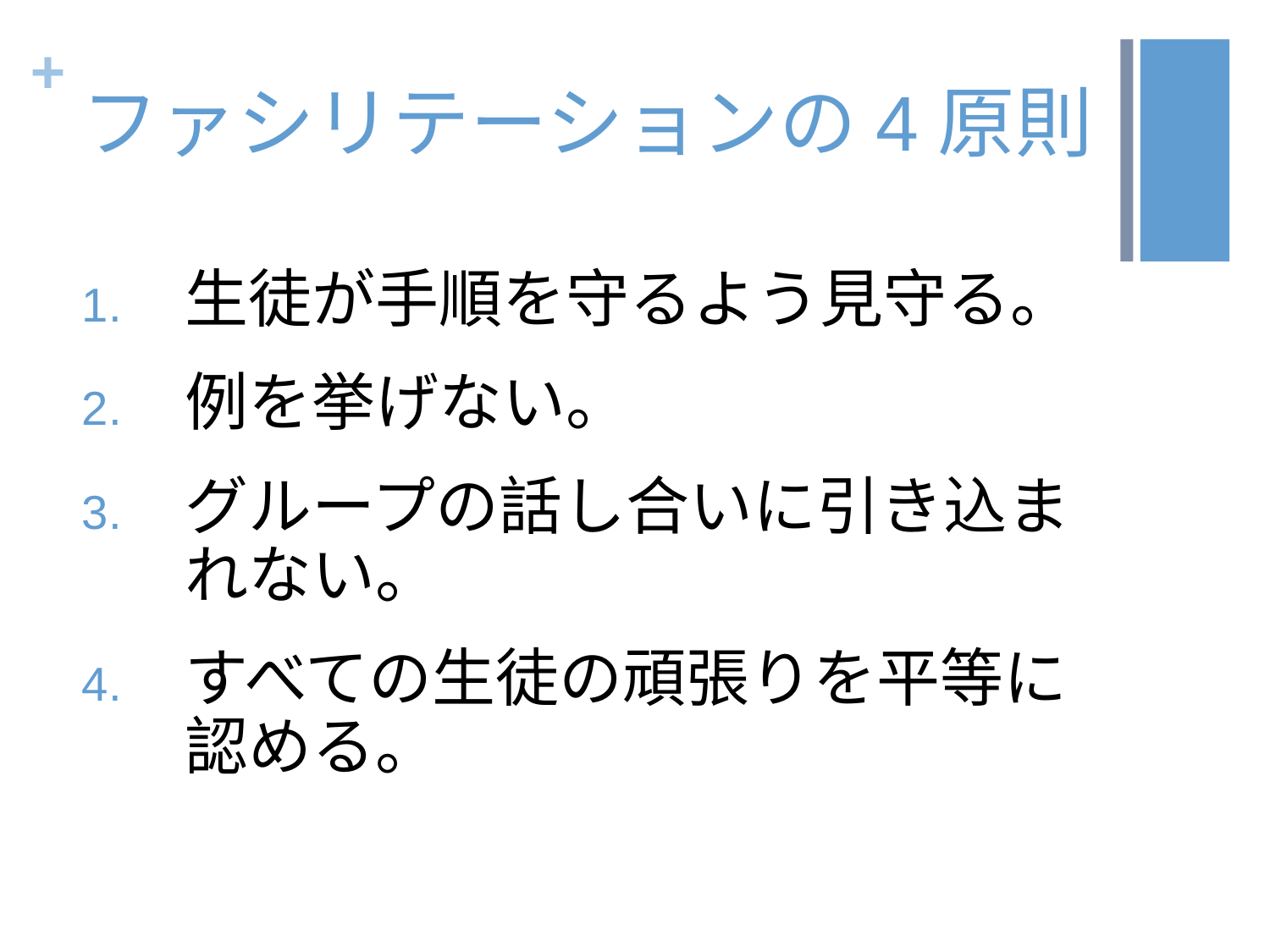

# ファシリテーションの4原則
生徒が手順を守るよう見守る。
例を挙げない。
グループの話し合いに引き込まれない。
すべての生徒の頑張りを平等に認める。